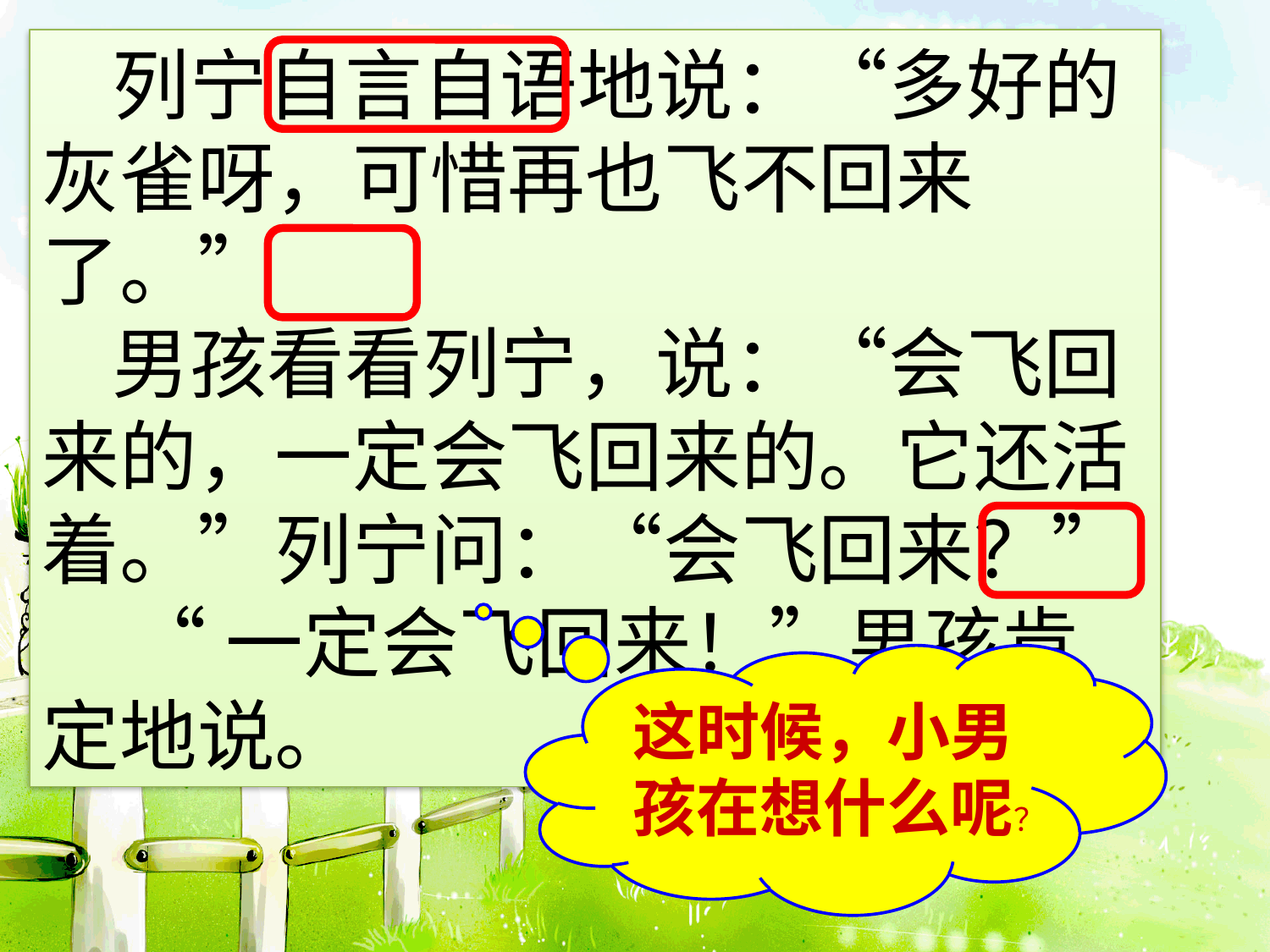

列宁自言自语地说：“多好的灰雀呀，可惜再也飞不回来了。”
男孩看看列宁，说：“会飞回来的，一定会飞回来的。它还活着。”列宁问：“会飞回来？”
 “一定会飞回来！”男孩肯定地说。

这时候，小男孩在想什么呢？